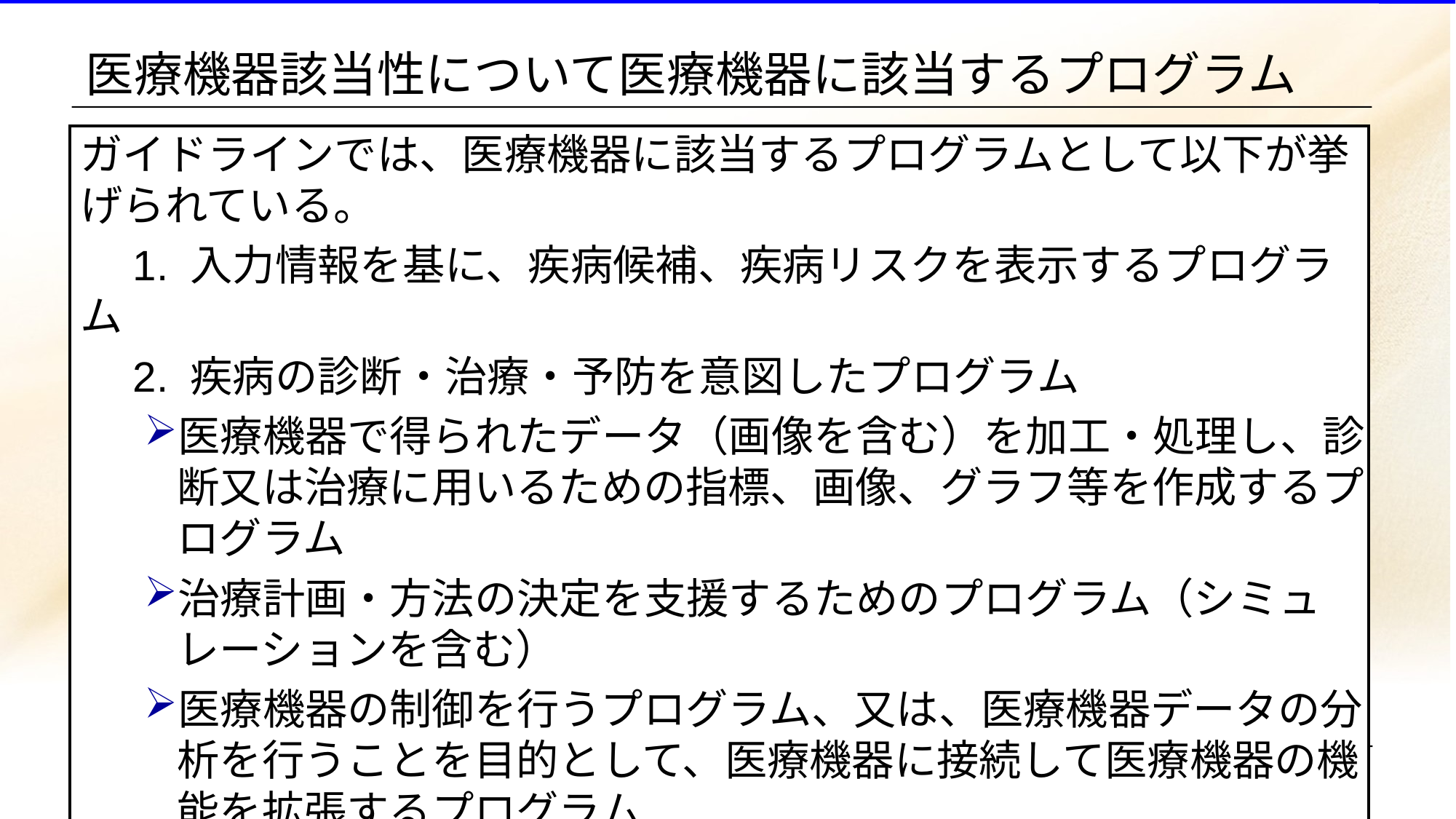

# 医療機器該当性について医療機器に該当するプログラム
ガイドラインでは、医療機器に該当するプログラムとして以下が挙げられている。
　1. 入力情報を基に、疾病候補、疾病リスクを表示するプログラム
　2. 疾病の診断・治療・予防を意図したプログラム
医療機器で得られたデータ（画像を含む）を加工・処理し、診断又は治療に用いるための指標、画像、グラフ等を作成するプログラム
治療計画・方法の決定を支援するためのプログラム（シミュレーションを含む）
医療機器の制御を行うプログラム、又は、医療機器データの分析を行うことを目的として、医療機器に接続して医療機器の機能を拡張するプログラム
　3. 有体物の医療機器とセットで使用するプログラム